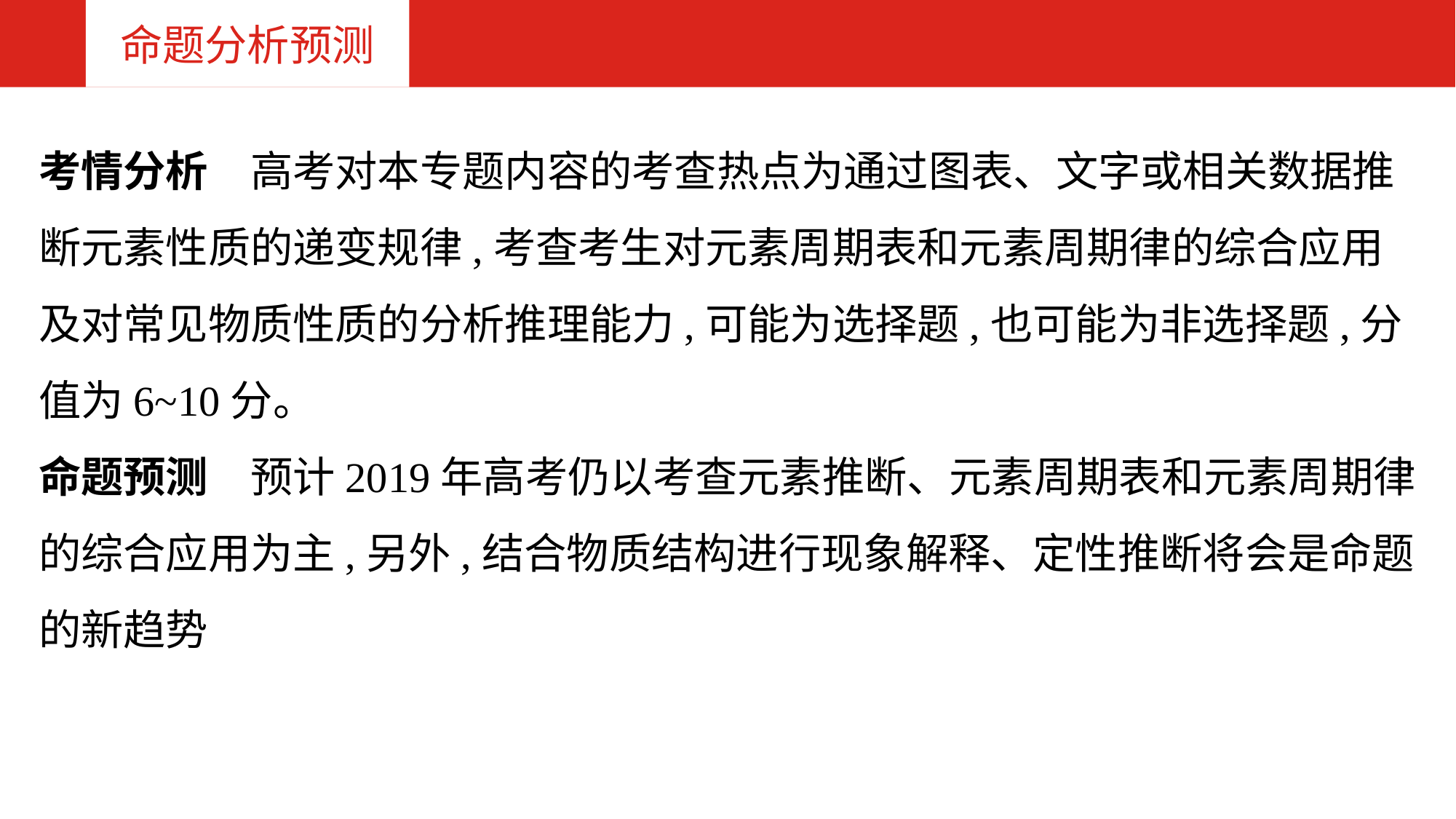

命题分析预测
考情分析　高考对本专题内容的考查热点为通过图表、文字或相关数据推断元素性质的递变规律,考查考生对元素周期表和元素周期律的综合应用及对常见物质性质的分析推理能力,可能为选择题,也可能为非选择题,分值为6~10分。
命题预测　预计2019年高考仍以考查元素推断、元素周期表和元素周期律的综合应用为主,另外,结合物质结构进行现象解释、定性推断将会是命题的新趋势